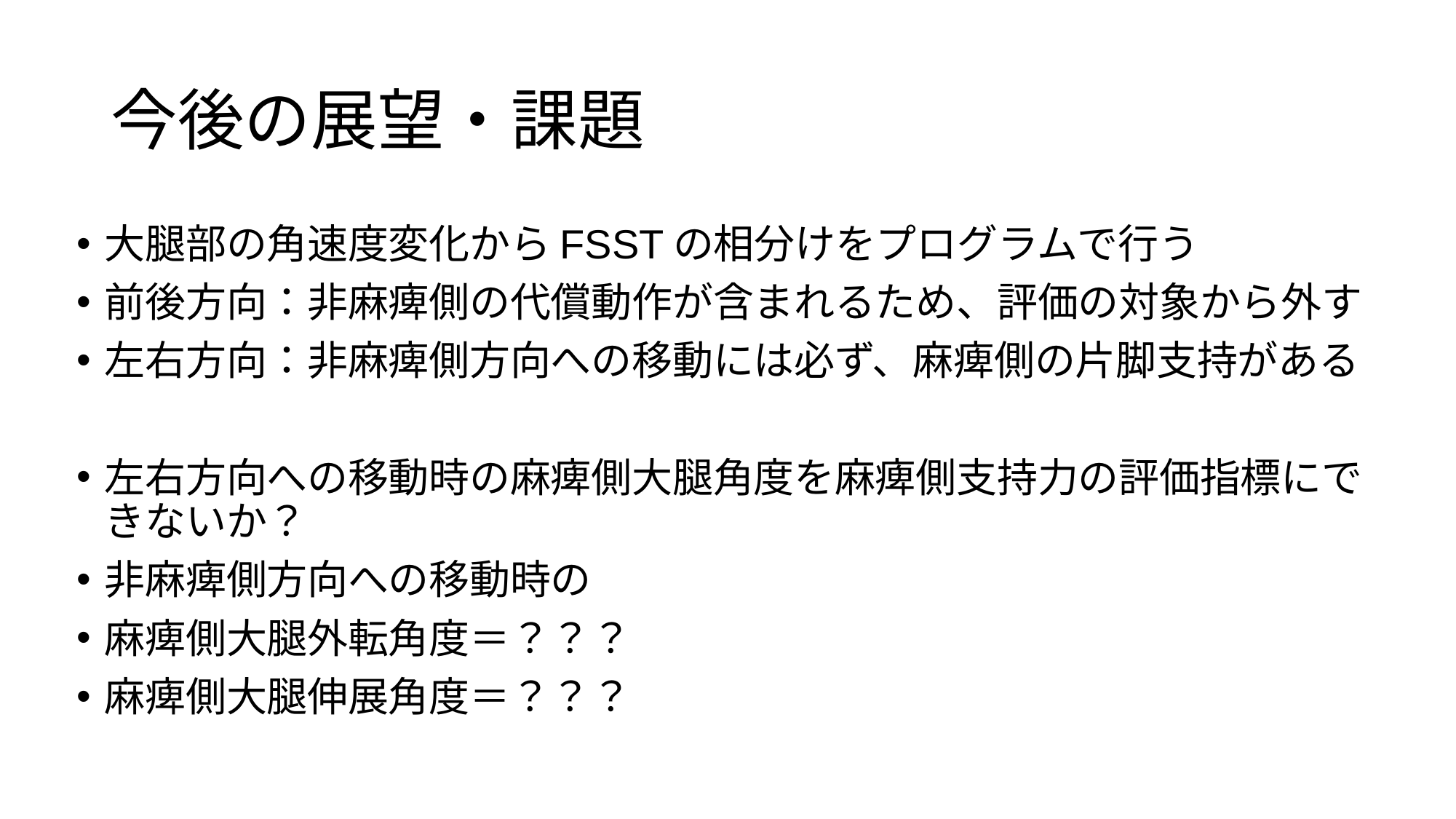

# 今後の展望・課題
大腿部の角速度変化からFSSTの相分けをプログラムで行う
前後方向：非麻痺側の代償動作が含まれるため、評価の対象から外す
左右方向：非麻痺側方向への移動には必ず、麻痺側の片脚支持がある

左右方向への移動時の麻痺側大腿角度を麻痺側支持力の評価指標にできないか？
非麻痺側方向への移動時の
麻痺側大腿外転角度＝？？？
麻痺側大腿伸展角度＝？？？